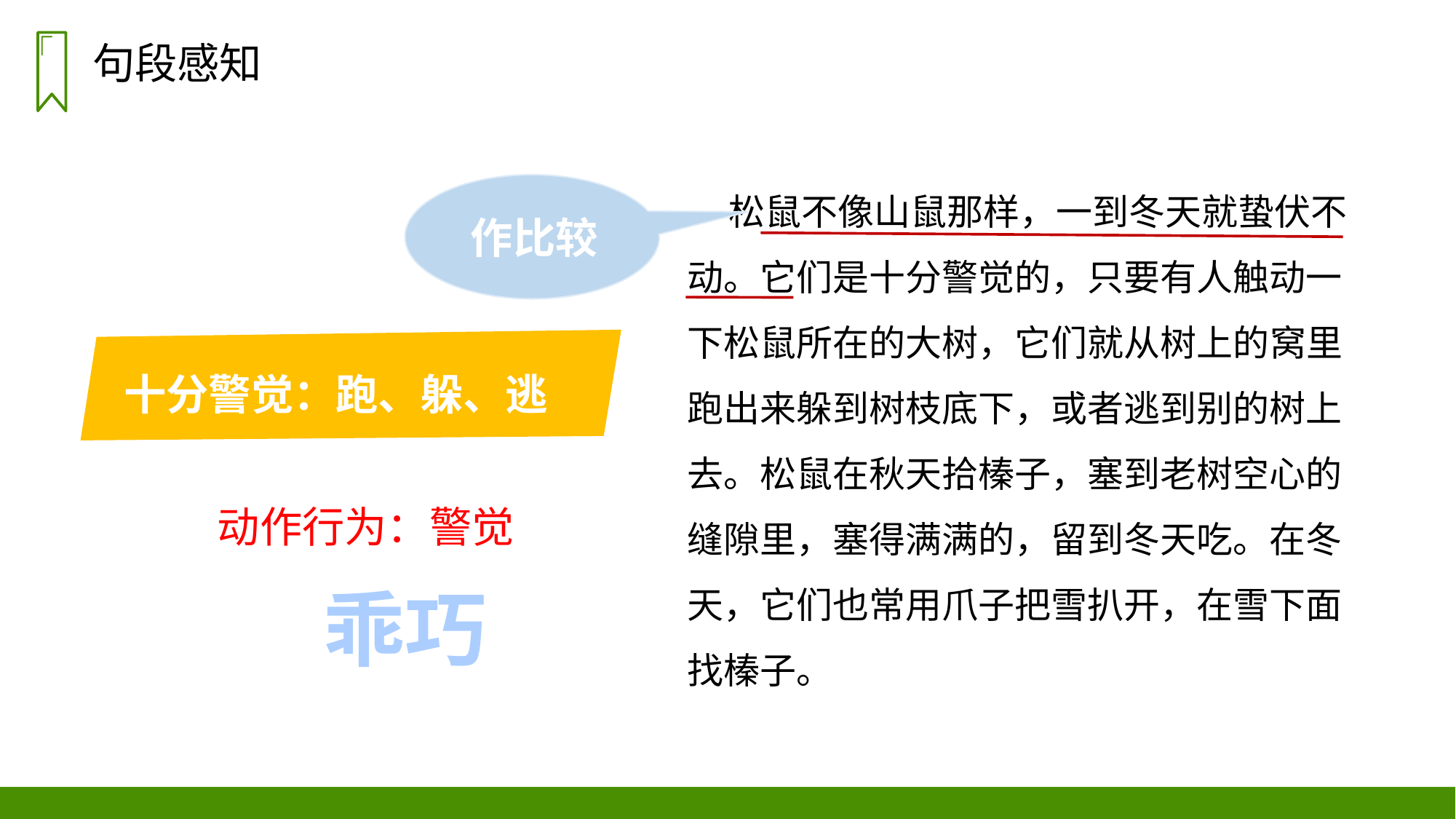

句段感知
    松鼠不像山鼠那样，一到冬天就蛰伏不动。它们是十分警觉的，只要有人触动一下松鼠所在的大树，它们就从树上的窝里跑出来躲到树枝底下，或者逃到别的树上去。松鼠在秋天拾榛子，塞到老树空心的缝隙里，塞得满满的，留到冬天吃。在冬天，它们也常用爪子把雪扒开，在雪下面找榛子。

作比较
小学学科网  xuekeedu.com

十分警觉：跑、躲、逃
动作行为：警觉
乖巧